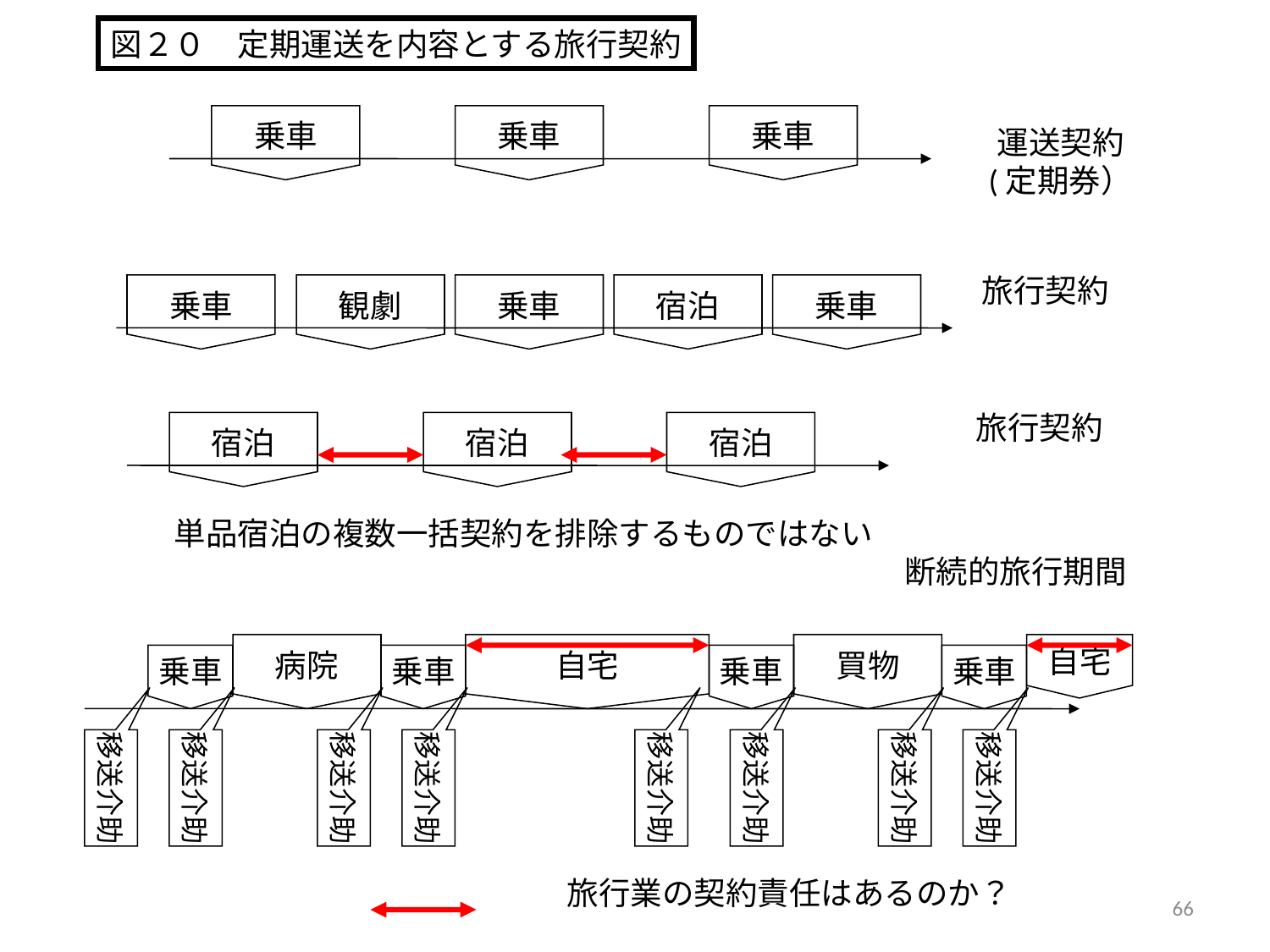

図２０　定期運送を内容とする旅行契約
乗車
乗車
乗車
運送契約
(定期券）

旅行契約
乗車
観劇
乗車
宿泊
乗車

旅行契約
宿泊
宿泊
宿泊

単品宿泊の複数一括契約を排除するものではない
　　　　　　　　　　　　　　　　　　　　　　　断続的旅行期間
病院
自宅
買物
自宅
乗車
乗車

乗車
乗車

移送介助
移送介助
移送介助
移送介助
移送介助
移送介助
移送介助
移送介助
旅行業の契約責任はあるのか？
66